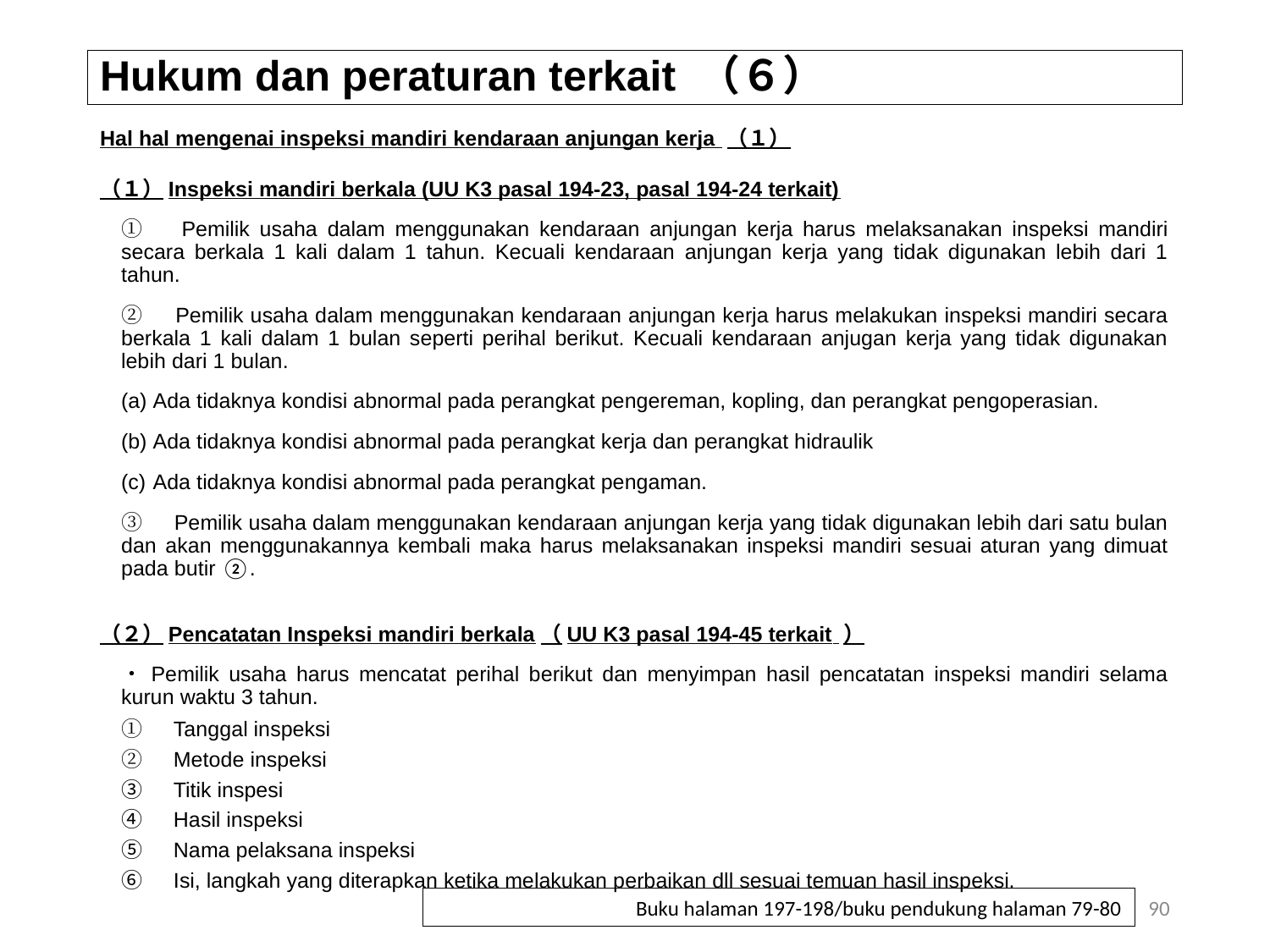

# Hukum dan peraturan terkait （６）
Hal hal mengenai inspeksi mandiri kendaraan anjungan kerja （１）

（１）Inspeksi mandiri berkala (UU K3 pasal 194-23, pasal 194-24 terkait)
①　Pemilik usaha dalam menggunakan kendaraan anjungan kerja harus melaksanakan inspeksi mandiri secara berkala 1 kali dalam 1 tahun. Kecuali kendaraan anjungan kerja yang tidak digunakan lebih dari 1 tahun.
②　Pemilik usaha dalam menggunakan kendaraan anjungan kerja harus melakukan inspeksi mandiri secara berkala 1 kali dalam 1 bulan seperti perihal berikut. Kecuali kendaraan anjugan kerja yang tidak digunakan lebih dari 1 bulan.
Ada tidaknya kondisi abnormal pada perangkat pengereman, kopling, dan perangkat pengoperasian.
Ada tidaknya kondisi abnormal pada perangkat kerja dan perangkat hidraulik
Ada tidaknya kondisi abnormal pada perangkat pengaman.
③　Pemilik usaha dalam menggunakan kendaraan anjungan kerja yang tidak digunakan lebih dari satu bulan dan akan menggunakannya kembali maka harus melaksanakan inspeksi mandiri sesuai aturan yang dimuat pada butir ②.

（２）Pencatatan Inspeksi mandiri berkala（UU K3 pasal 194-45 terkait ）
・Pemilik usaha harus mencatat perihal berikut dan menyimpan hasil pencatatan inspeksi mandiri selama kurun waktu 3 tahun.
①　Tanggal inspeksi
②　Metode inspeksi
③　Titik inspesi
④　Hasil inspeksi
⑤　Nama pelaksana inspeksi
⑥　Isi, langkah yang diterapkan ketika melakukan perbaikan dll sesuai temuan hasil inspeksi.
90
Buku halaman 197-198/buku pendukung halaman 79-80